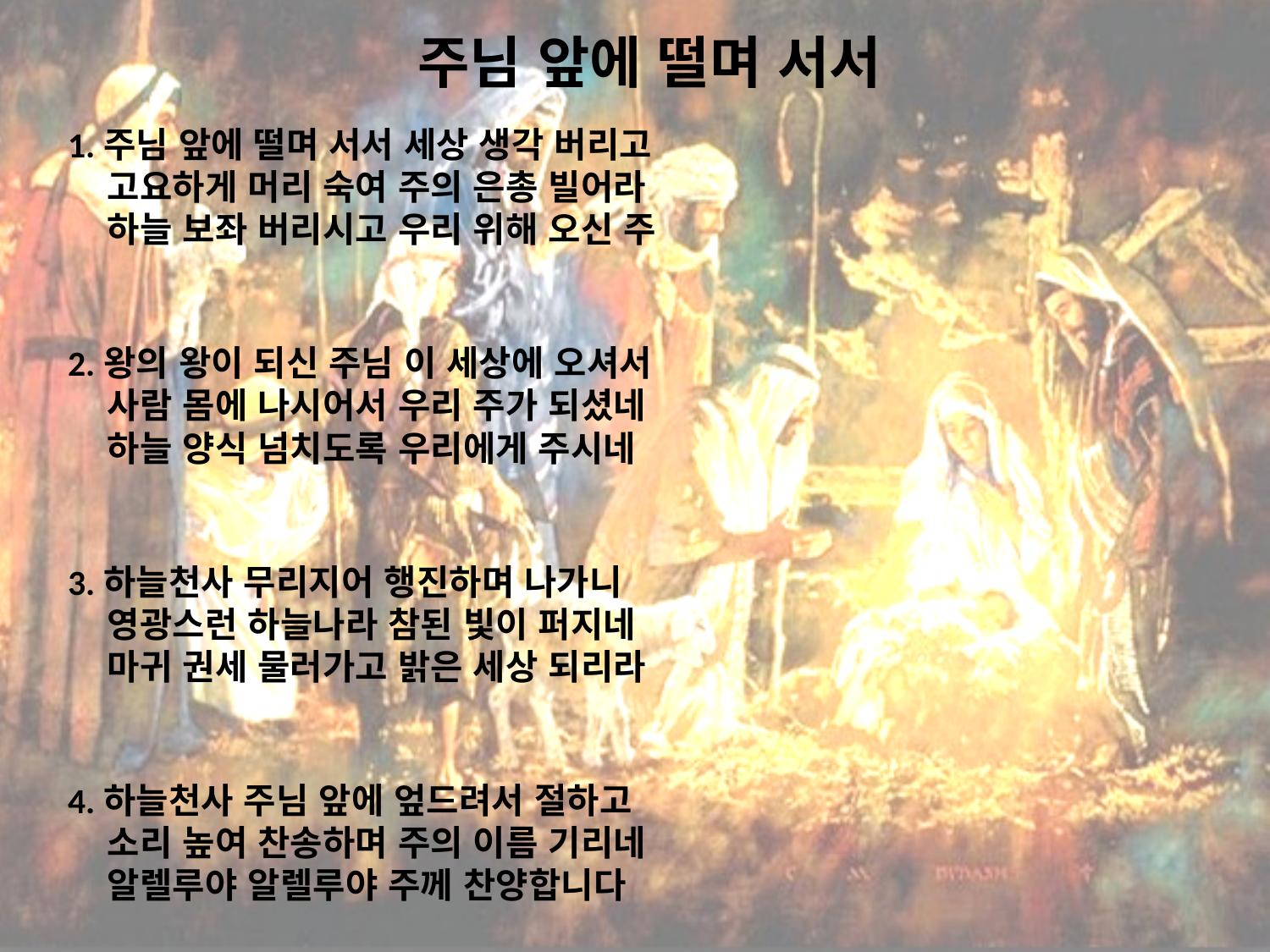

# 주님 앞에 떨며 서서
1.주님 앞에 떨며 서서 세상 생각 버리고
    고요하게 머리 숙여 주의 은총 빌어라
    하늘 보좌 버리시고 우리 위해 오신 주
2.왕의 왕이 되신 주님 이 세상에 오셔서
    사람 몸에 나시어서 우리 주가 되셨네
    하늘 양식 넘치도록 우리에게 주시네
3.하늘천사 무리지어 행진하며 나가니
    영광스런 하늘나라 참된 빛이 퍼지네
    마귀 권세 물러가고 밝은 세상 되리라
4.하늘천사 주님 앞에 엎드려서 절하고
    소리 높여 찬송하며 주의 이름 기리네
    알렐루야 알렐루야 주께 찬양합니다